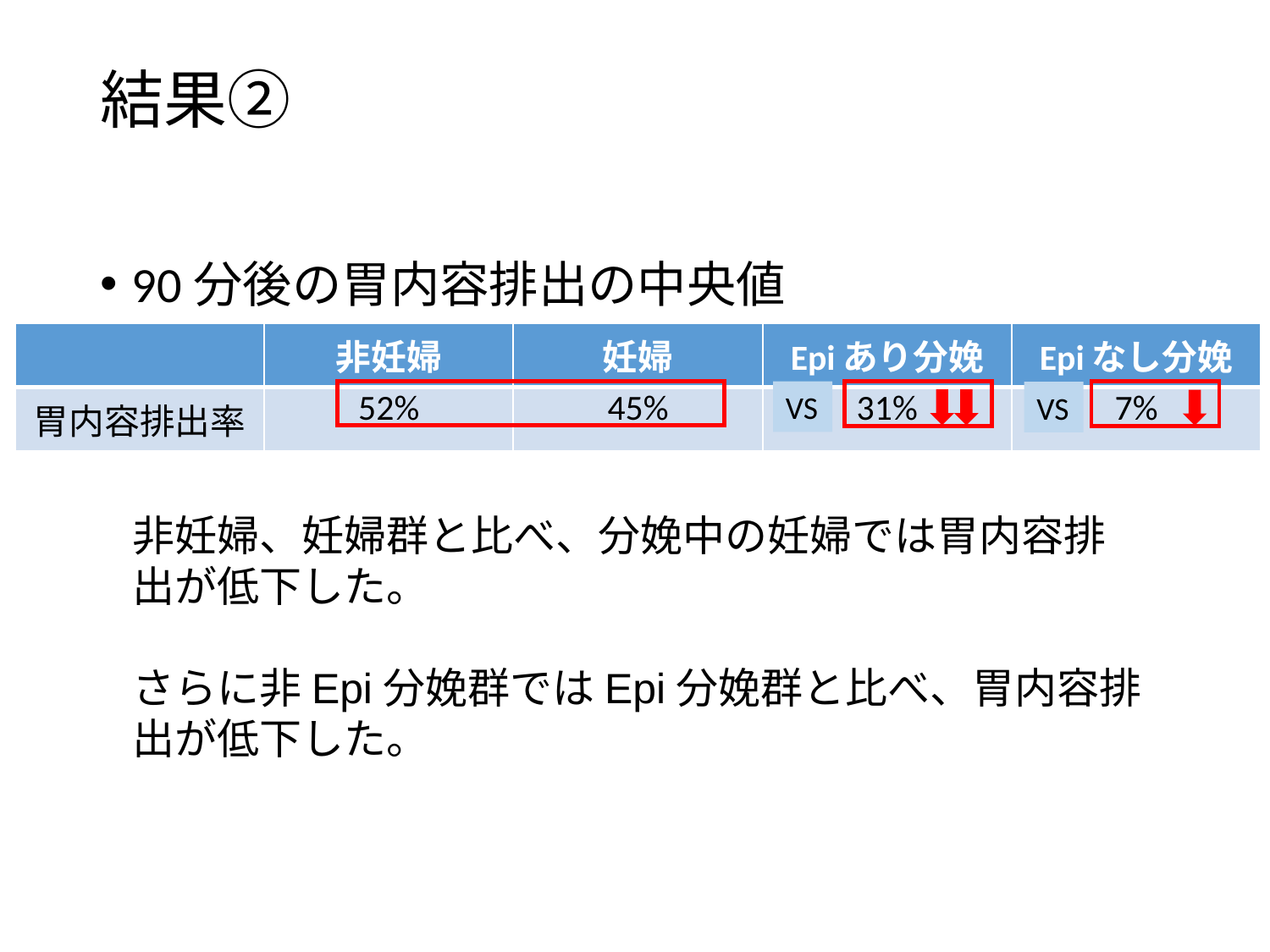

# 結果②
90分後の胃内容排出の中央値
|  | 非妊婦 | 妊婦 | Epiあり分娩 | Epiなし分娩 |
| --- | --- | --- | --- | --- |
| 胃内容排出率 | 52% | 45% | 31% | 7% |

VS

VS

非妊婦、妊婦群と比べ、分娩中の妊婦では胃内容排出が低下した。

さらに非Epi分娩群ではEpi分娩群と比べ、胃内容排出が低下した。